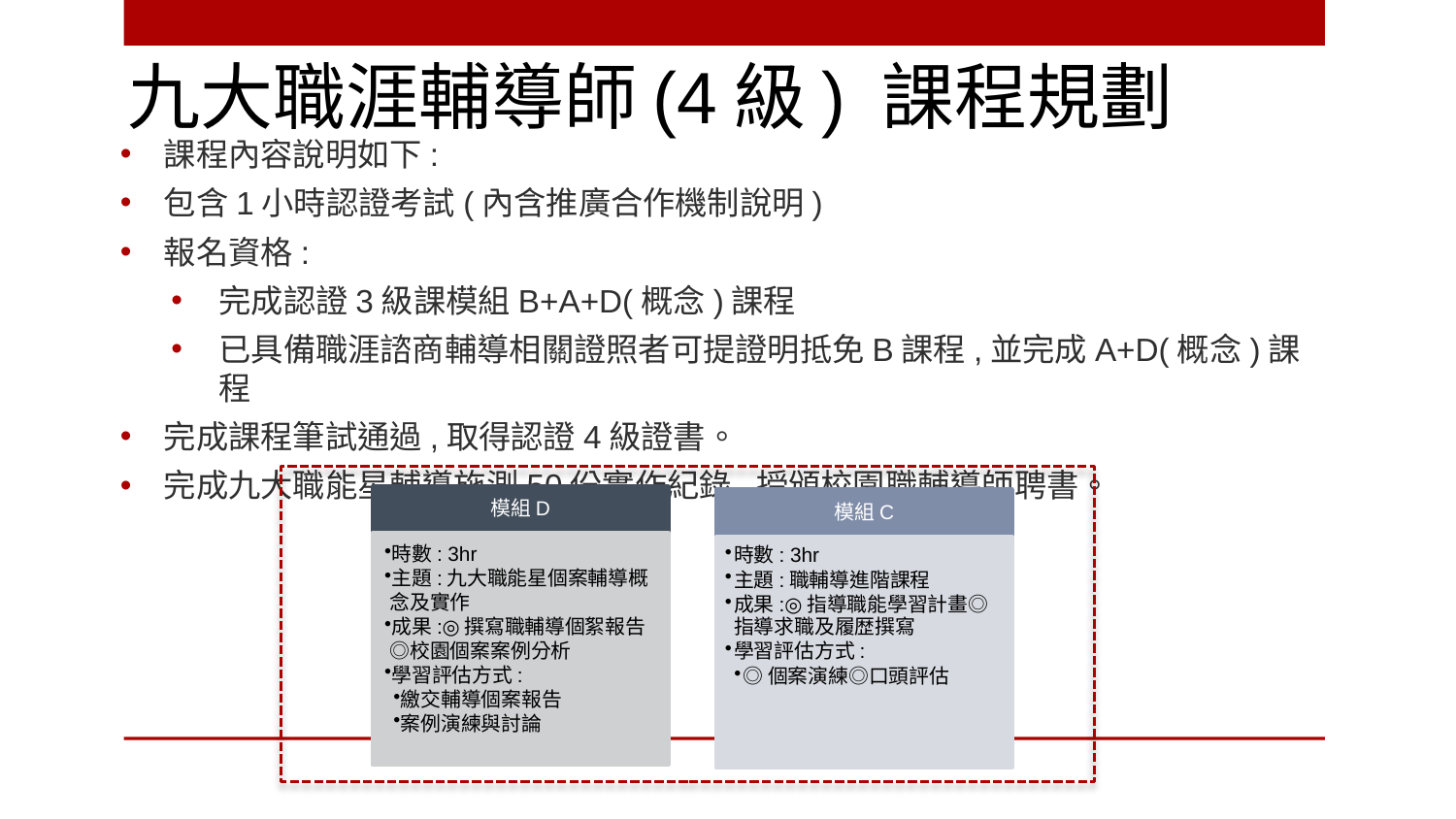

# 九大職涯輔導師(4級) 課程規劃
課程內容說明如下:
包含1小時認證考試(內含推廣合作機制說明)
報名資格:
完成認證3級課模組B+A+D(概念)課程
已具備職涯諮商輔導相關證照者可提證明抵免B課程,並完成A+D(概念)課程
完成課程筆試通過,取得認證4級證書。
完成九大職能星輔導施測50份實作紀錄,授頒校園職輔導師聘書。

模組D

模組C

時數: 3hr
主題:九大職能星個案輔導概念及實作
成果:◎撰寫職輔導個絮報告◎校園個案案例分析
學習評估方式:
繳交輔導個案報告
案例演練與討論

時數: 3hr
主題:職輔導進階課程
成果:◎指導職能學習計畫◎指導求職及履歴撰寫
學習評估方式:
◎個案演練◎口頭評估